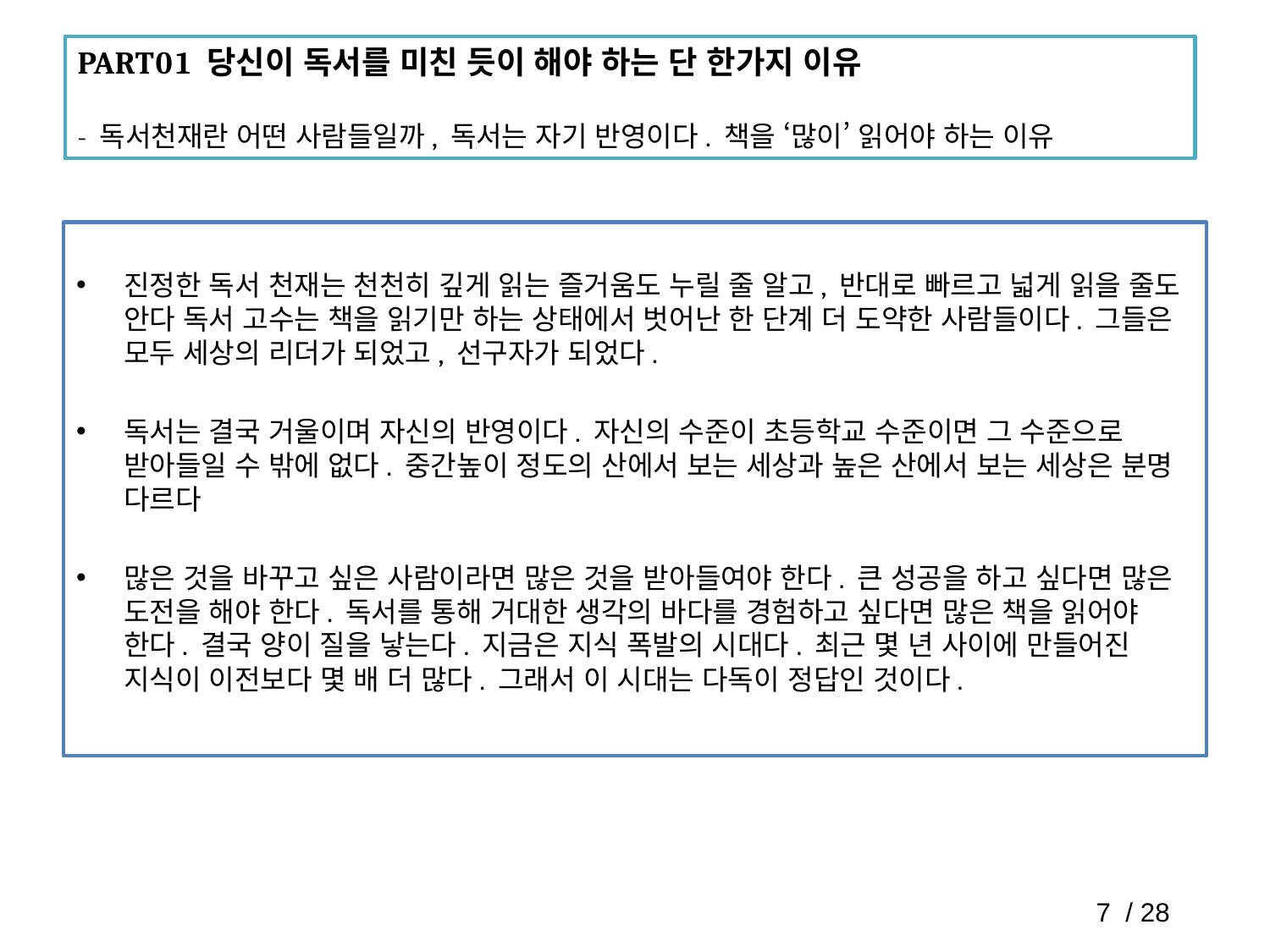

PART01 당신이 독서를 미친 듯이 해야 하는 단 한가지 이유
- 독서천재란 어떤 사람들일까, 독서는 자기 반영이다. 책을 ‘많이’ 읽어야 하는 이유

진정한 독서 천재는 천천히 깊게 읽는 즐거움도 누릴 줄 알고, 반대로 빠르고 넓게 읽을 줄도 안다 독서 고수는 책을 읽기만 하는 상태에서 벗어난 한 단계 더 도약한 사람들이다. 그들은 모두 세상의 리더가 되었고, 선구자가 되었다.

독서는 결국 거울이며 자신의 반영이다. 자신의 수준이 초등학교 수준이면 그 수준으로 받아들일 수 밖에 없다. 중간높이 정도의 산에서 보는 세상과 높은 산에서 보는 세상은 분명 다르다

많은 것을 바꾸고 싶은 사람이라면 많은 것을 받아들여야 한다. 큰 성공을 하고 싶다면 많은 도전을 해야 한다. 독서를 통해 거대한 생각의 바다를 경험하고 싶다면 많은 책을 읽어야 한다. 결국 양이 질을 낳는다. 지금은 지식 폭발의 시대다. 최근 몇 년 사이에 만들어진 지식이 이전보다 몇 배 더 많다. 그래서 이 시대는 다독이 정답인 것이다.

7  / 28